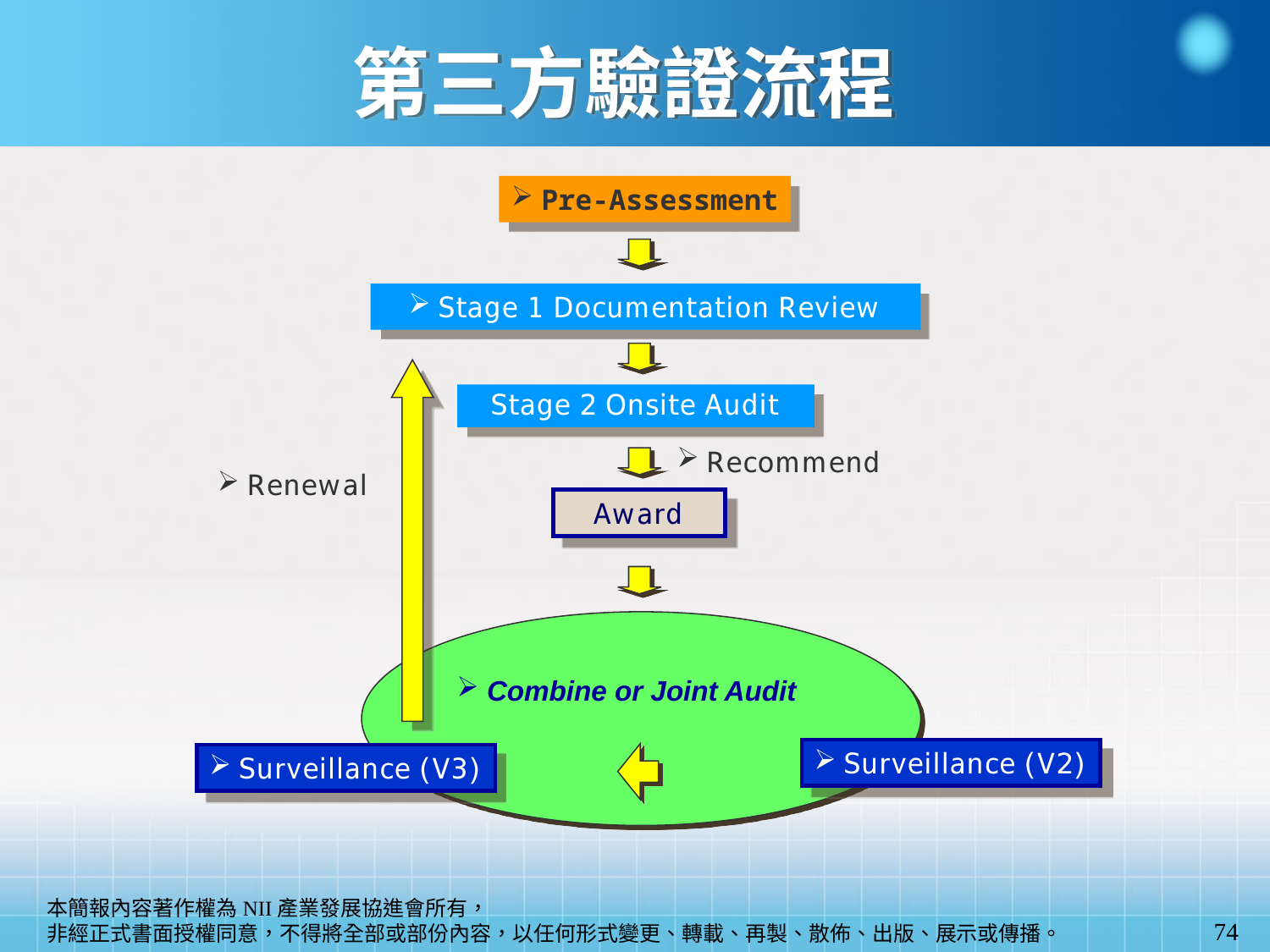

第三方驗證流程
Pre-Assessment

Stage 1 Documentation Review

Stage 2 Onsite Audit
Recommend

Renewal
Award

Surveillance (V2)
Surveillance (V3)

Combine or Joint Audit
74